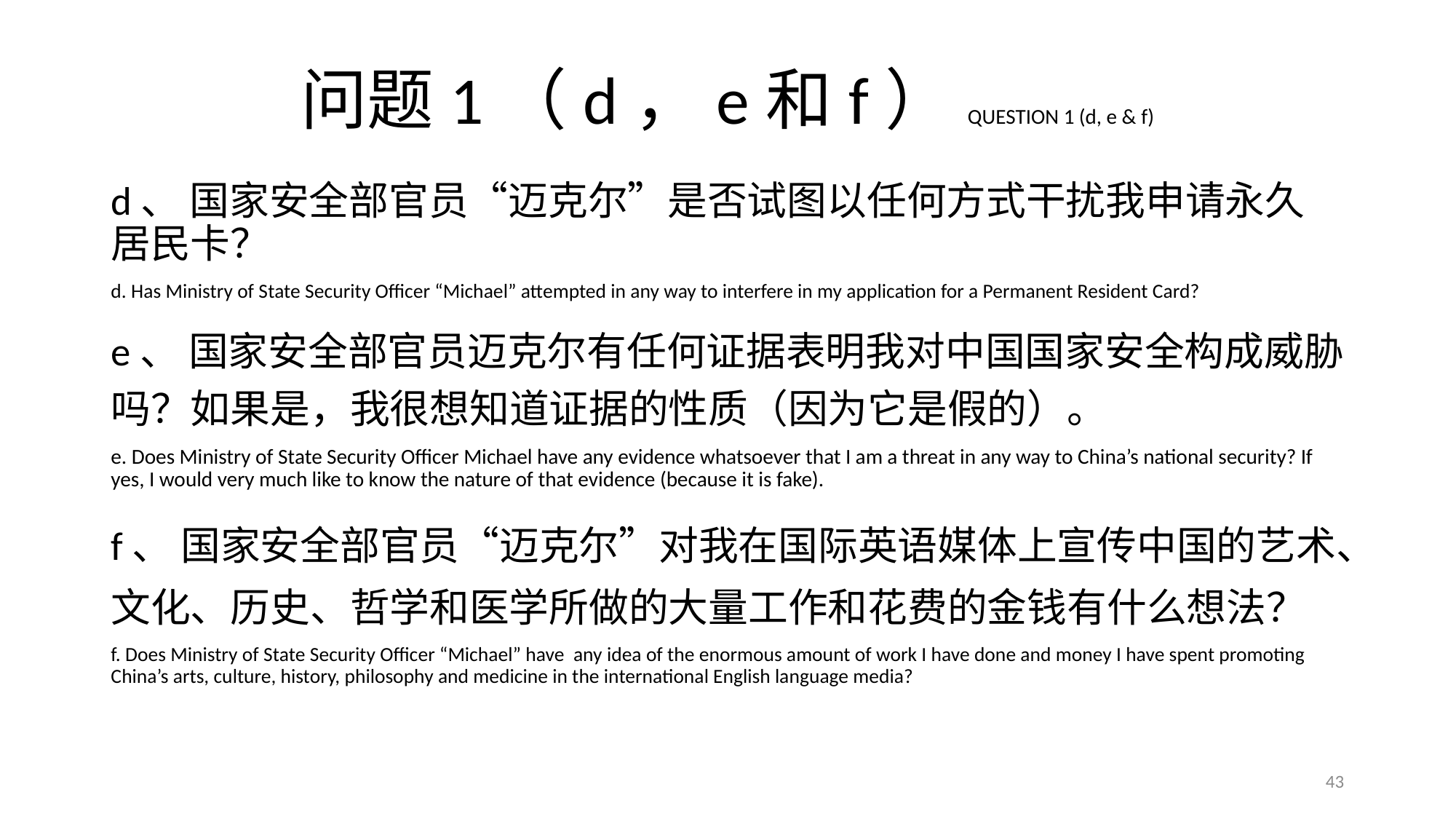

# 问题1（d，e和f）QUESTION 1 (d, e & f)
d、 国家安全部官员“迈克尔”是否试图以任何方式干扰我申请永久居民卡？
d. Has Ministry of State Security Officer “Michael” attempted in any way to interfere in my application for a Permanent Resident Card?
e、 国家安全部官员迈克尔有任何证据表明我对中国国家安全构成威胁吗？如果是，我很想知道证据的性质（因为它是假的）。
e. Does Ministry of State Security Officer Michael have any evidence whatsoever that I am a threat in any way to China’s national security? If yes, I would very much like to know the nature of that evidence (because it is fake).
f、 国家安全部官员“迈克尔”对我在国际英语媒体上宣传中国的艺术、文化、历史、哲学和医学所做的大量工作和花费的金钱有什么想法？
f. Does Ministry of State Security Officer “Michael” have  any idea of the enormous amount of work I have done and money I have spent promoting China’s arts, culture, history, philosophy and medicine in the international English language media?

43